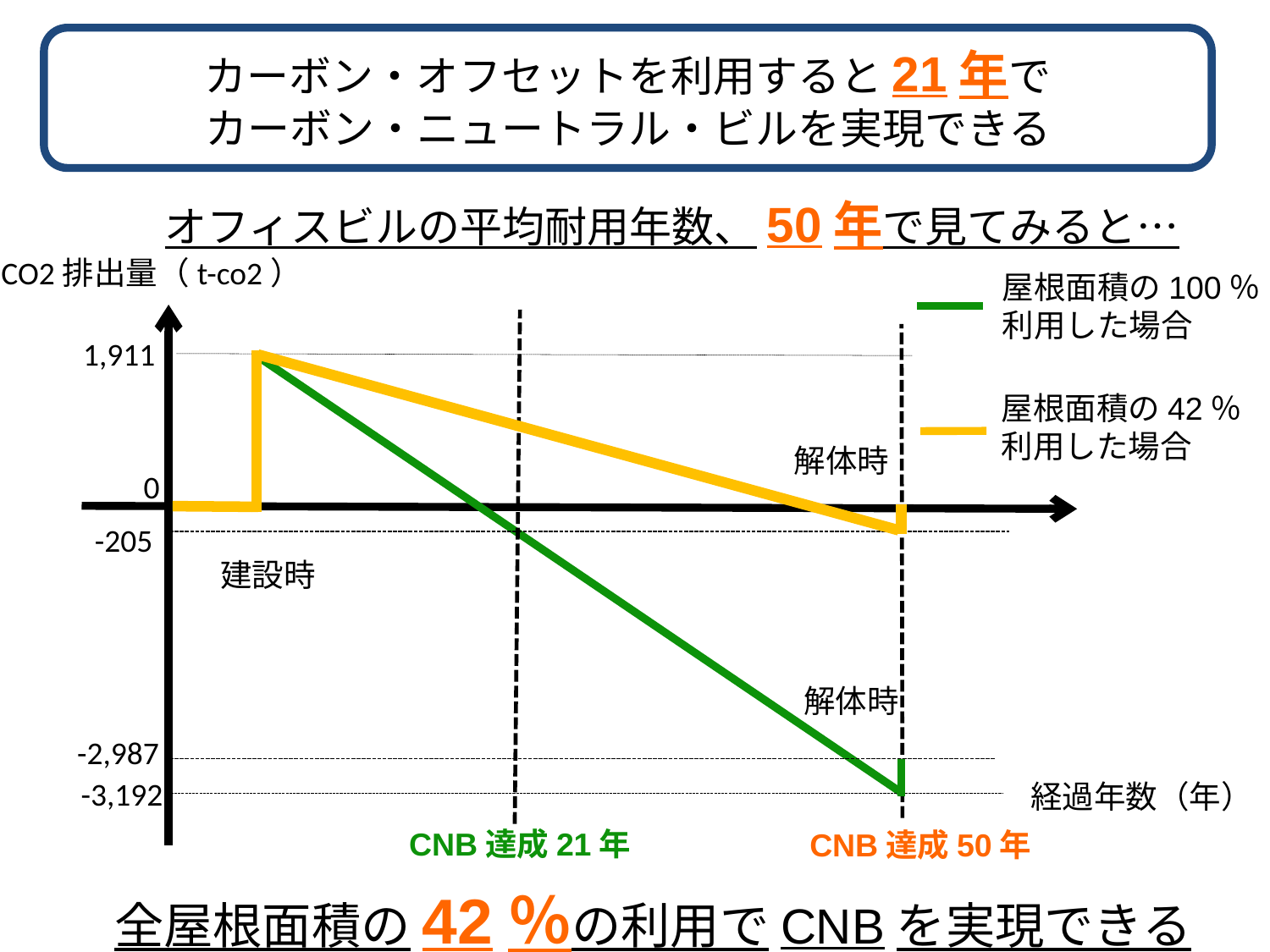

カーボン・オフセットを利用すると21年で
カーボン・ニュートラル・ビルを実現できる
オフィスビルの平均耐用年数、50年で見てみると…
CO2排出量（t-co2）
屋根面積の100％
利用した場合
1,911
屋根面積の42％
利用した場合
解体時
0
-205
建設時
解体時
-2,987
-3,192
経過年数（年）
CNB達成21年
CNB達成50年
全屋根面積の42％の利用でCNBを実現できる